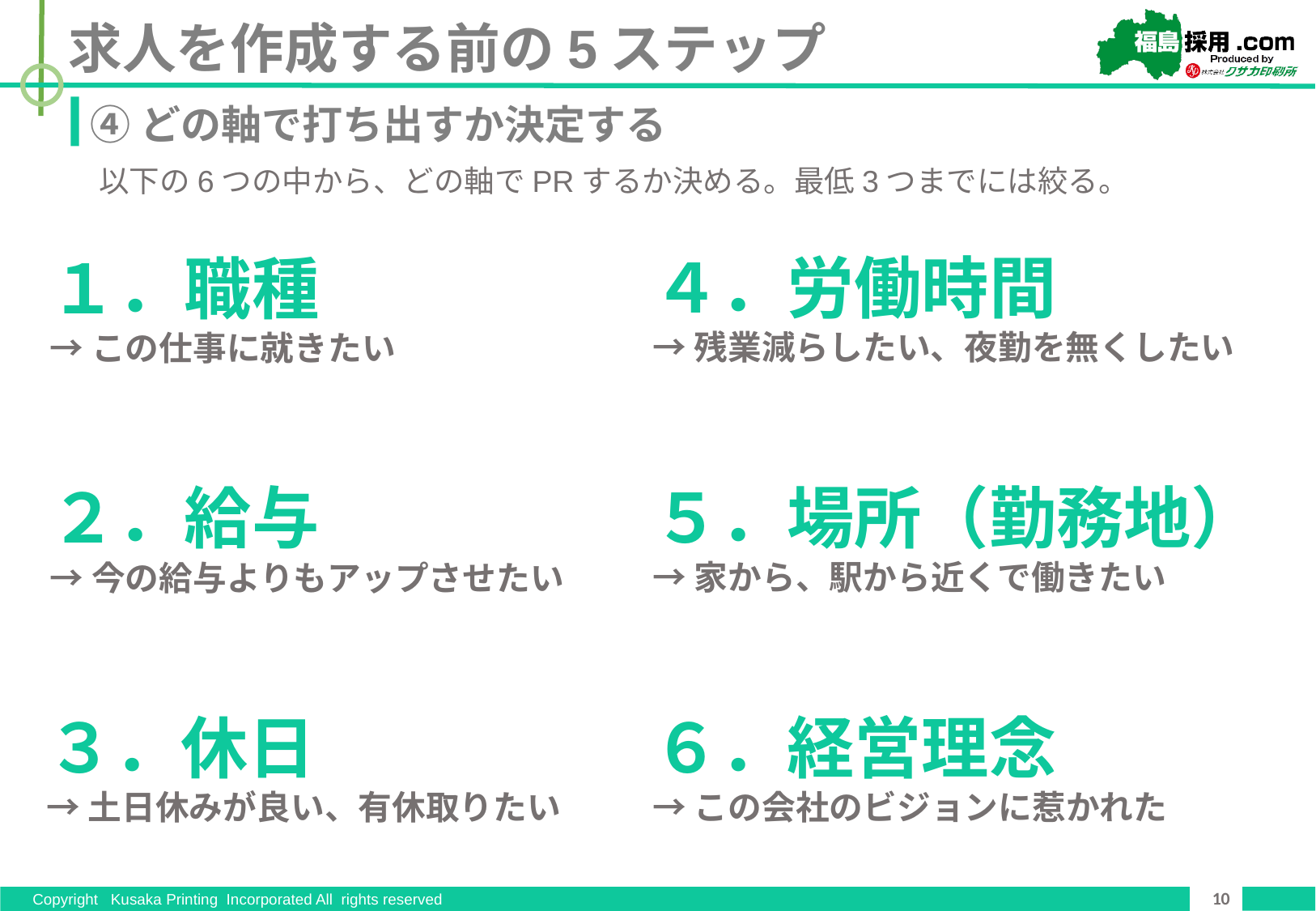

求人を作成する前の5ステップ
④どの軸で打ち出すか決定する
以下の6つの中から、どの軸でPRするか決める。最低3つまでには絞る。
４．労働時間
→残業減らしたい、夜勤を無くしたい
１．職種
→この仕事に就きたい
５．場所（勤務地）
→家から、駅から近くで働きたい
２．給与
→今の給与よりもアップさせたい
３．休日
→土日休みが良い、有休取りたい
６．経営理念
→この会社のビジョンに惹かれた